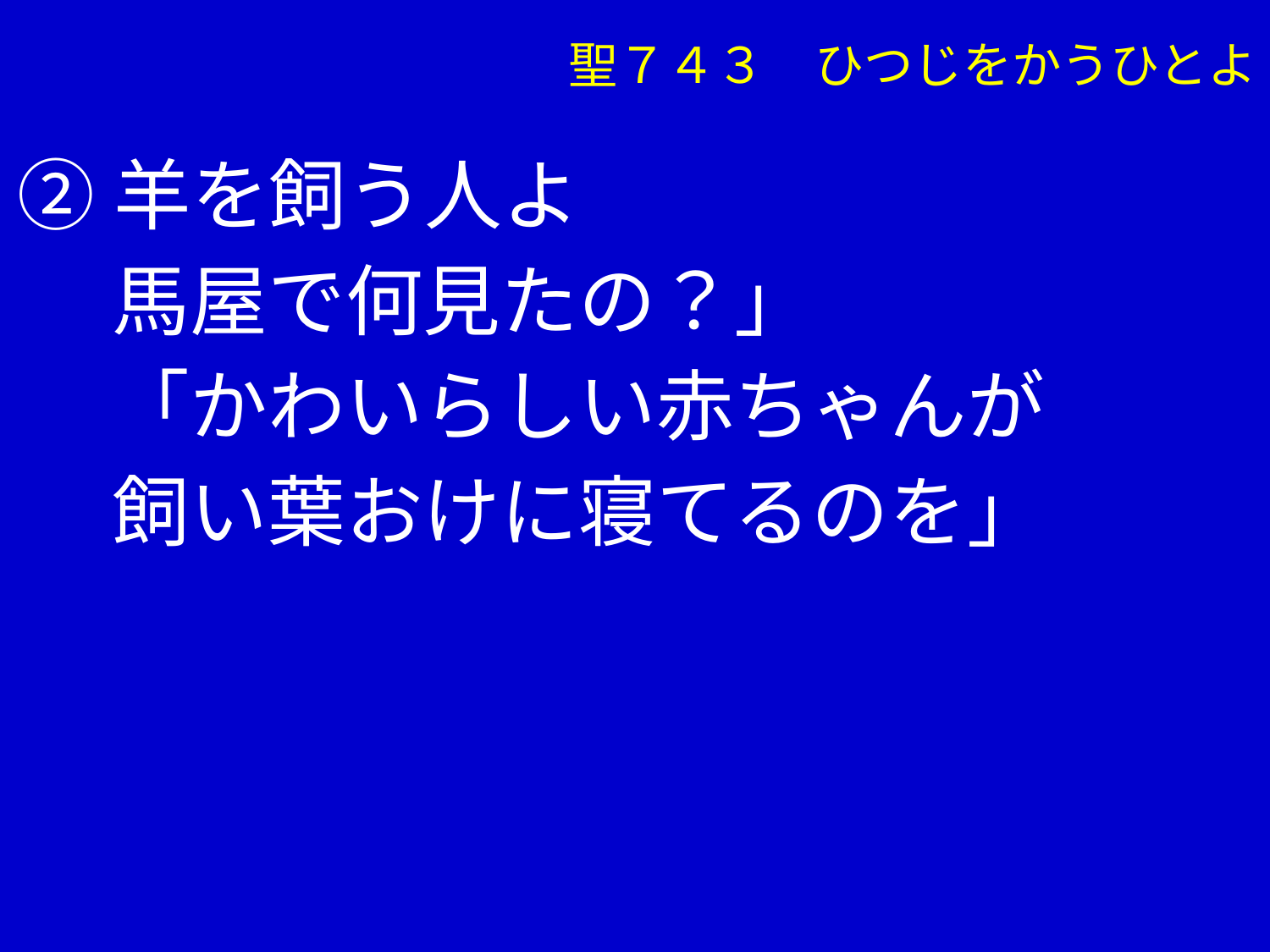

聖７４３　ひつじをかうひとよ
②羊を飼う人よ
　 馬屋で何見たの？」
　 「かわいらしい赤ちゃんが
　 飼い葉おけに寝てるのを」